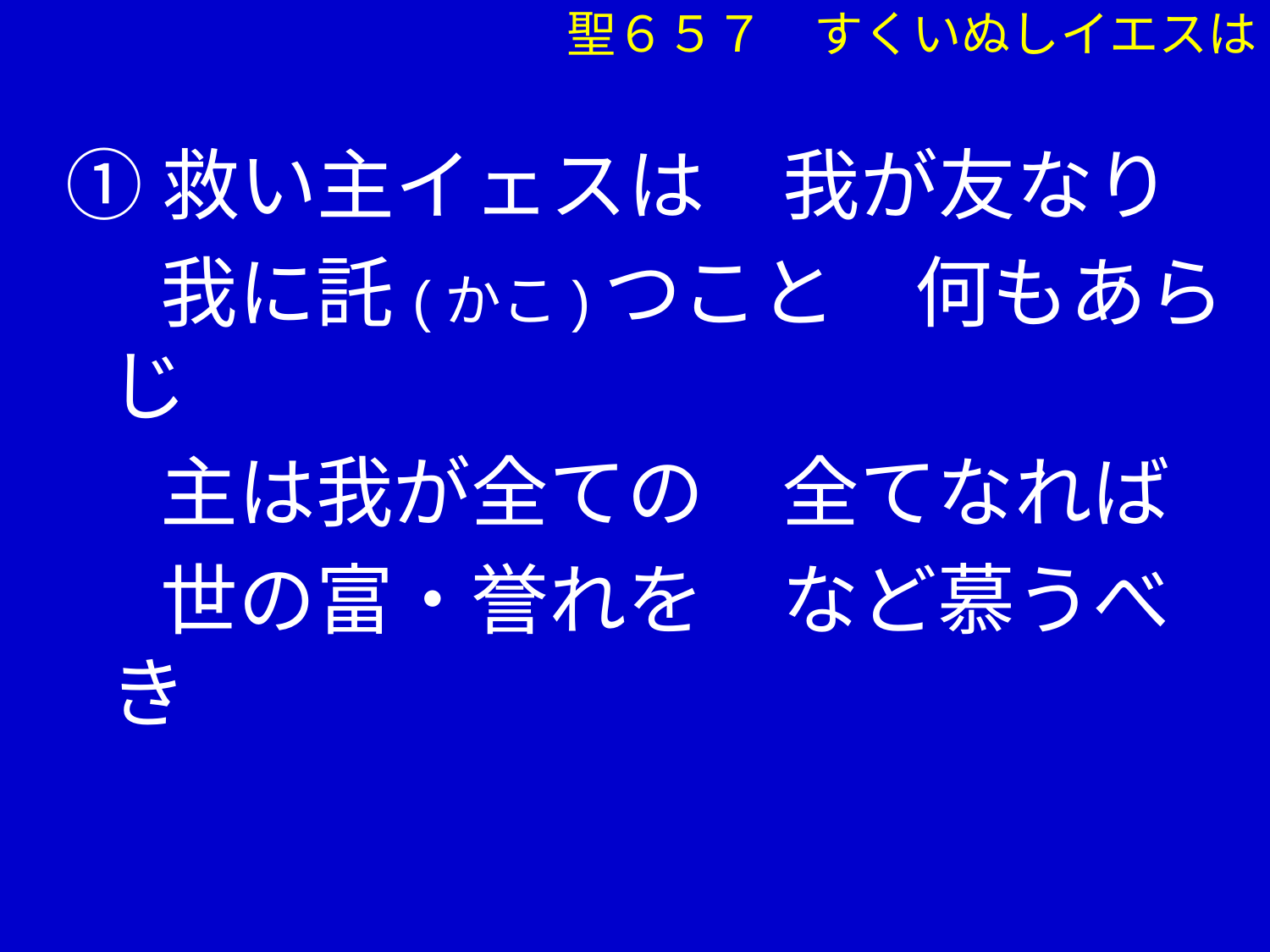

聖６５７　すくいぬしイエスは
①救い主イェスは　我が友なり
　 我に託(かこ)つこと　何もあらじ
　 主は我が全ての　全てなれば
　 世の富・誉れを　など慕うべき